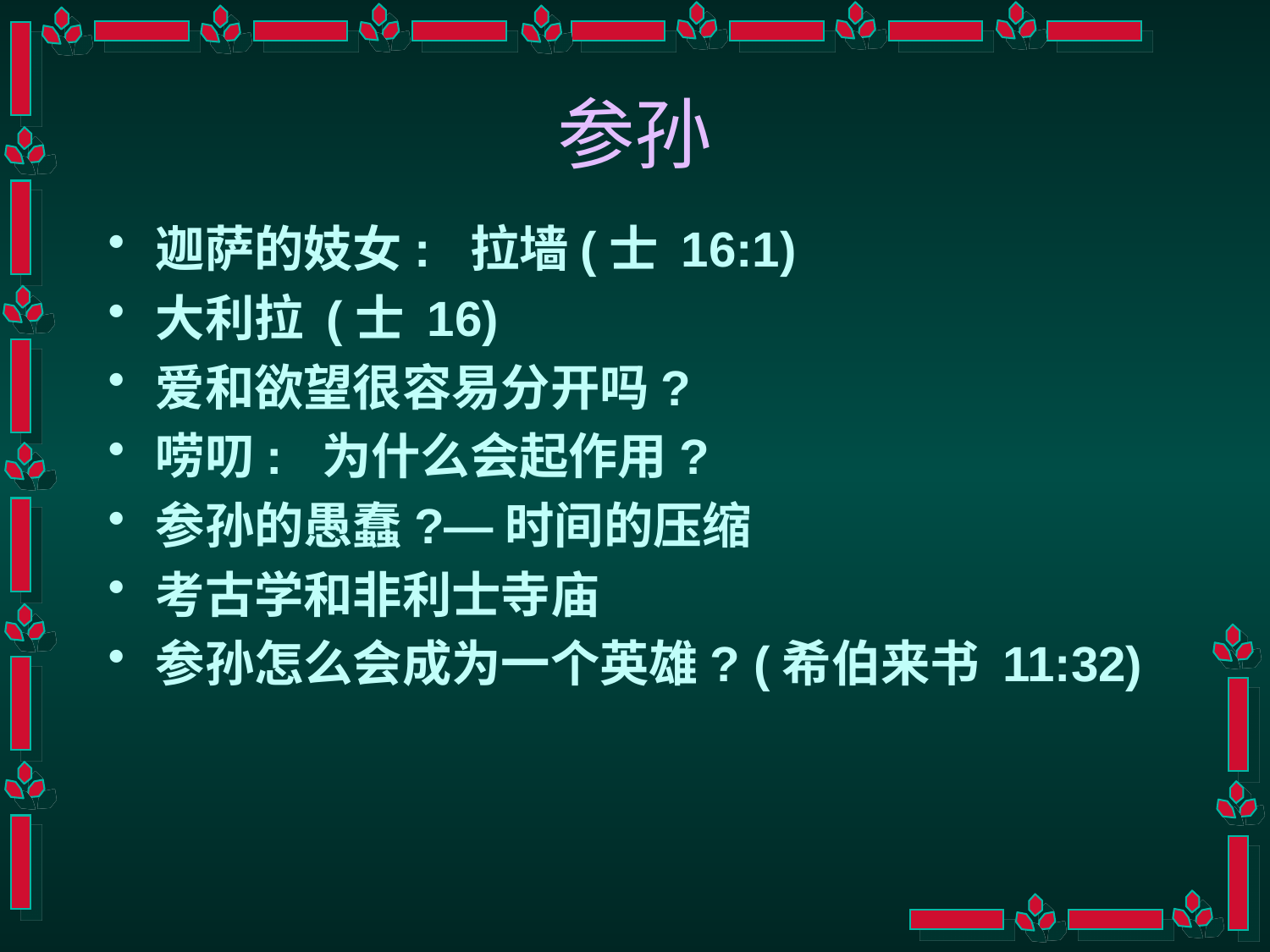

# 参孙
迦萨的妓女:  拉墙(士 16:1)
大利拉 (士 16)
爱和欲望很容易分开吗?
唠叨:  为什么会起作用?
参孙的愚蠢?—时间的压缩
考古学和非利士寺庙
参孙怎么会成为一个英雄? (希伯来书 11:32)